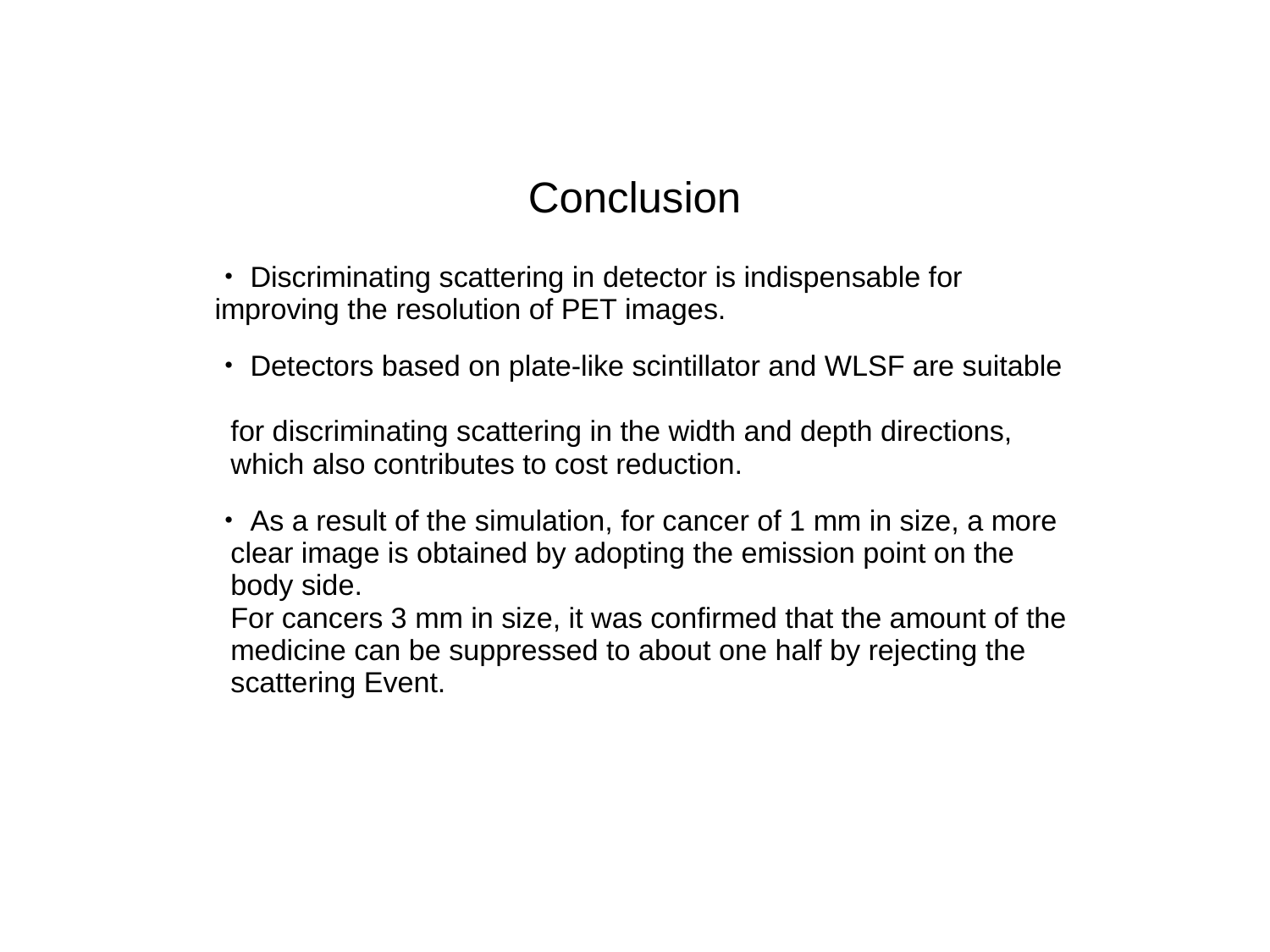

Conclusion
・Discriminating scattering in detector is indispensable for improving the resolution of PET images.

・Detectors based on plate-like scintillator and WLSF are suitable
  for discriminating scattering in the width and depth directions,
  which also contributes to cost reduction.

・As a result of the simulation, for cancer of 1 mm in size, a more
  clear image is obtained by adopting the emission point on the
  body side.
  For cancers 3 mm in size, it was confirmed that the amount of the
  medicine can be suppressed to about one half by rejecting the
  scattering Event.